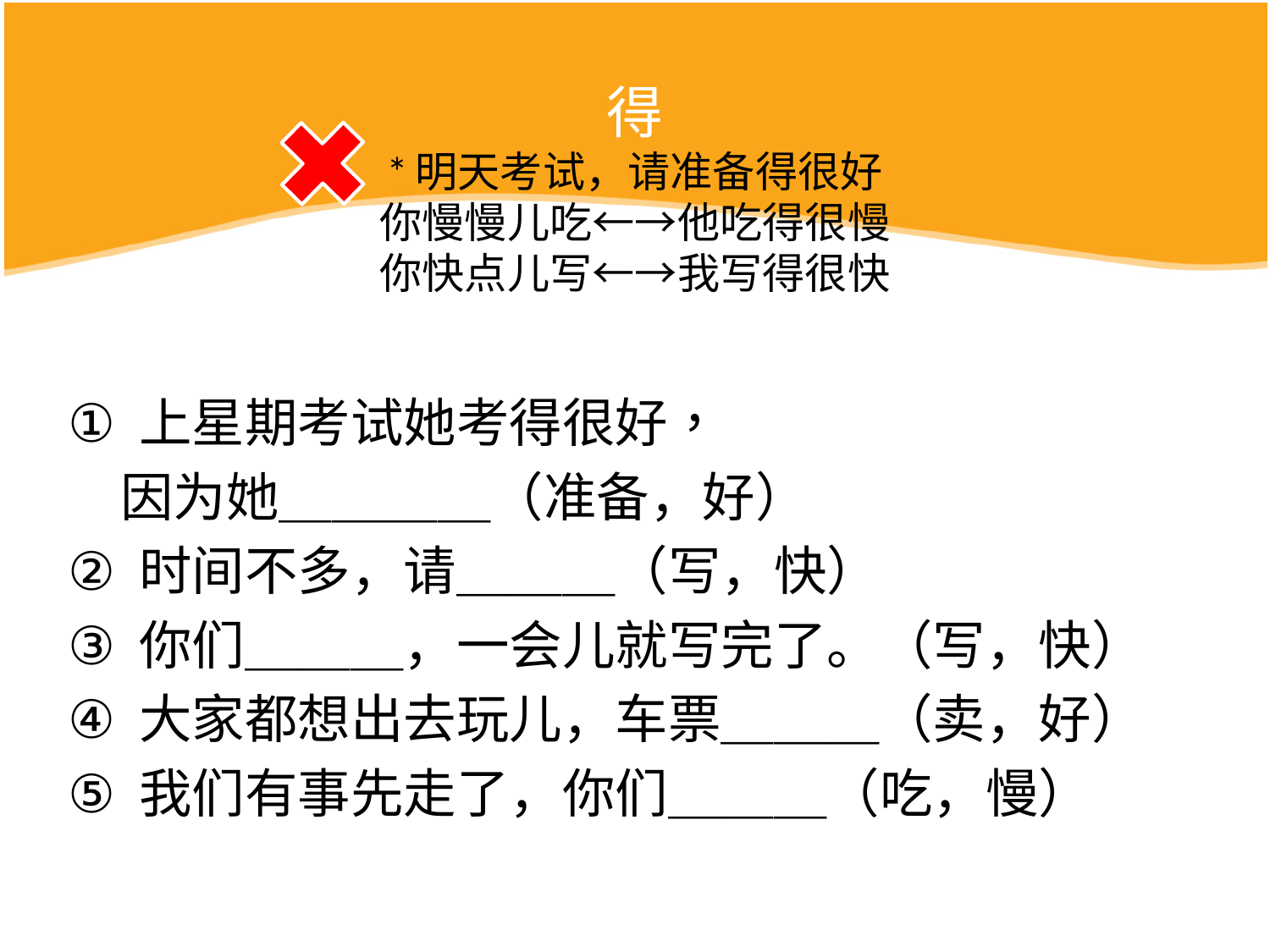

# 得 *明天考试，请准备得很好 你慢慢儿吃←→他吃得很慢 你快点儿写←→我写得很快

上星期考试她考得很好，
　因为她＿＿＿＿（准备，好）
时间不多，请＿＿＿（写，快）
你们＿＿＿，一会儿就写完了。（写，快）
大家都想出去玩儿，车票＿＿＿（卖，好）
我们有事先走了，你们＿＿＿（吃，慢）